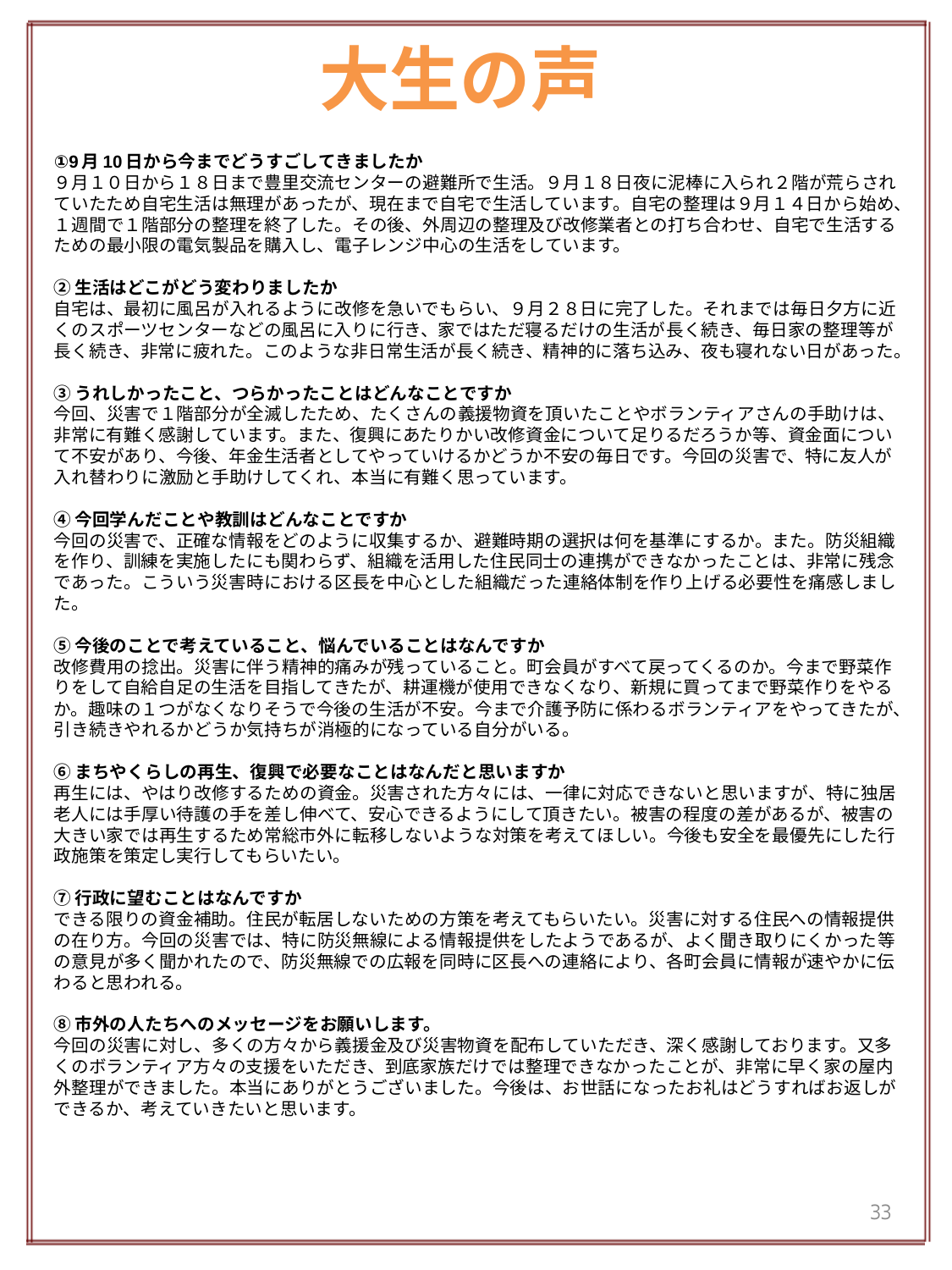

# 大生の声
①9月10日から今までどうすごしてきましたか
９月１０日から１８日まで豊里交流センターの避難所で生活。９月１８日夜に泥棒に入られ２階が荒らされていたため自宅生活は無理があったが、現在まで自宅で生活しています。自宅の整理は９月１４日から始め、１週間で１階部分の整理を終了した。その後、外周辺の整理及び改修業者との打ち合わせ、自宅で生活するための最小限の電気製品を購入し、電子レンジ中心の生活をしています。

②生活はどこがどう変わりましたか
自宅は、最初に風呂が入れるように改修を急いでもらい、９月２８日に完了した。それまでは毎日夕方に近くのスポーツセンターなどの風呂に入りに行き、家ではただ寝るだけの生活が長く続き、毎日家の整理等が長く続き、非常に疲れた。このような非日常生活が長く続き、精神的に落ち込み、夜も寝れない日があった。

③うれしかったこと、つらかったことはどんなことですか
今回、災害で１階部分が全滅したため、たくさんの義援物資を頂いたことやボランティアさんの手助けは、非常に有難く感謝しています。また、復興にあたりかい改修資金について足りるだろうか等、資金面について不安があり、今後、年金生活者としてやっていけるかどうか不安の毎日です。今回の災害で、特に友人が入れ替わりに激励と手助けしてくれ、本当に有難く思っています。

④今回学んだことや教訓はどんなことですか
今回の災害で、正確な情報をどのように収集するか、避難時期の選択は何を基準にするか。また。防災組織を作り、訓練を実施したにも関わらず、組織を活用した住民同士の連携ができなかったことは、非常に残念であった。こういう災害時における区長を中心とした組織だった連絡体制を作り上げる必要性を痛感しました。

⑤今後のことで考えていること、悩んでいることはなんですか
改修費用の捻出。災害に伴う精神的痛みが残っていること。町会員がすべて戻ってくるのか。今まで野菜作りをして自給自足の生活を目指してきたが、耕運機が使用できなくなり、新規に買ってまで野菜作りをやるか。趣味の１つがなくなりそうで今後の生活が不安。今まで介護予防に係わるボランティアをやってきたが、引き続きやれるかどうか気持ちが消極的になっている自分がいる。

⑥まちやくらしの再生、復興で必要なことはなんだと思いますか
再生には、やはり改修するための資金。災害された方々には、一律に対応できないと思いますが、特に独居老人には手厚い待護の手を差し伸べて、安心できるようにして頂きたい。被害の程度の差があるが、被害の大きい家では再生するため常総市外に転移しないような対策を考えてほしい。今後も安全を最優先にした行政施策を策定し実行してもらいたい。

⑦行政に望むことはなんですか
できる限りの資金補助。住民が転居しないための方策を考えてもらいたい。災害に対する住民への情報提供の在り方。今回の災害では、特に防災無線による情報提供をしたようであるが、よく聞き取りにくかった等の意見が多く聞かれたので、防災無線での広報を同時に区長への連絡により、各町会員に情報が速やかに伝わると思われる。

⑧市外の人たちへのメッセージをお願いします。
今回の災害に対し、多くの方々から義援金及び災害物資を配布していただき、深く感謝しております。又多くのボランティア方々の支援をいただき、到底家族だけでは整理できなかったことが、非常に早く家の屋内外整理ができました。本当にありがとうございました。今後は、お世話になったお礼はどうすればお返しができるか、考えていきたいと思います。
33